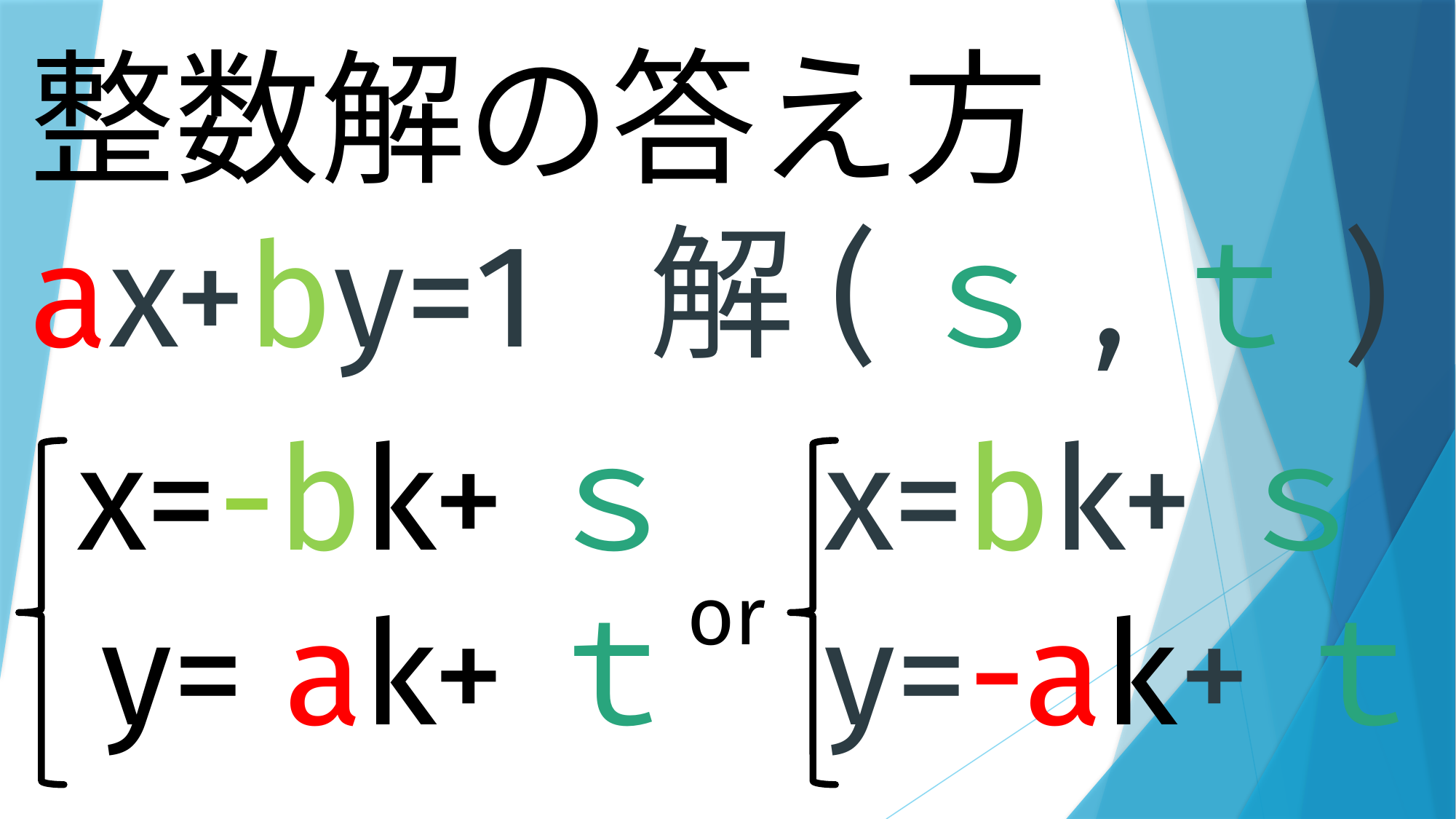

整数解の答え方
ax+by=1  解(ｓ,ｔ)
# x=-bk+ｓ y= ak+ｔ
x=bk+ｓ
y=-ak+ｔ

or